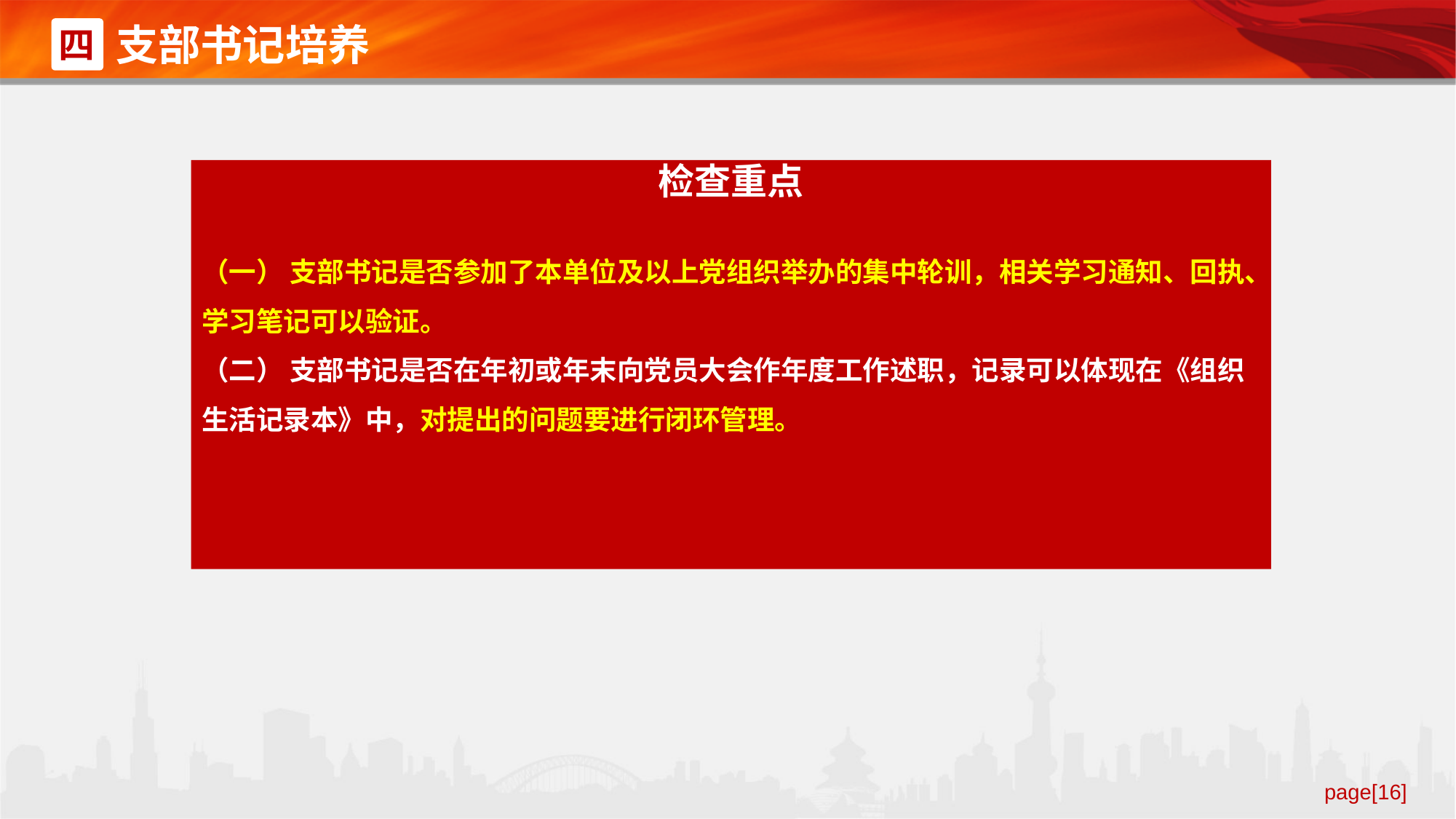

支部书记培养
四

检查重点

（一） 支部书记是否参加了本单位及以上党组织举办的集中轮训，相关学习通知、回执、学习笔记可以验证。
（二） 支部书记是否在年初或年末向党员大会作年度工作述职，记录可以体现在《组织生活记录本》中，对提出的问题要进行闭环管理。